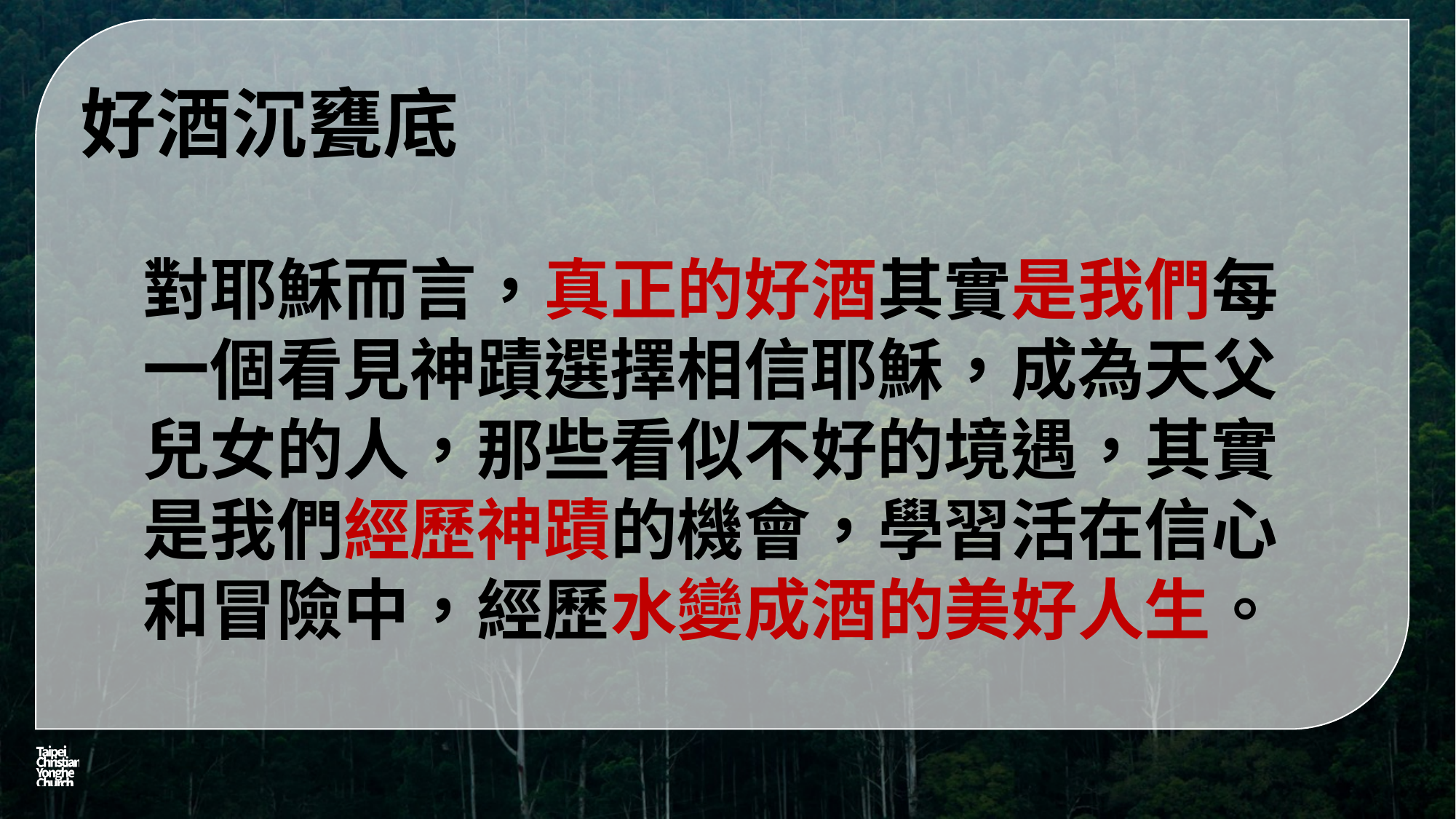

好酒沉甕底
對耶穌而言，真正的好酒其實是我們每一個看見神蹟選擇相信耶穌，成為天父兒女的人，那些看似不好的境遇，其實是我們經歷神蹟的機會，學習活在信心和冒險中，經歷水變成酒的美好人生。